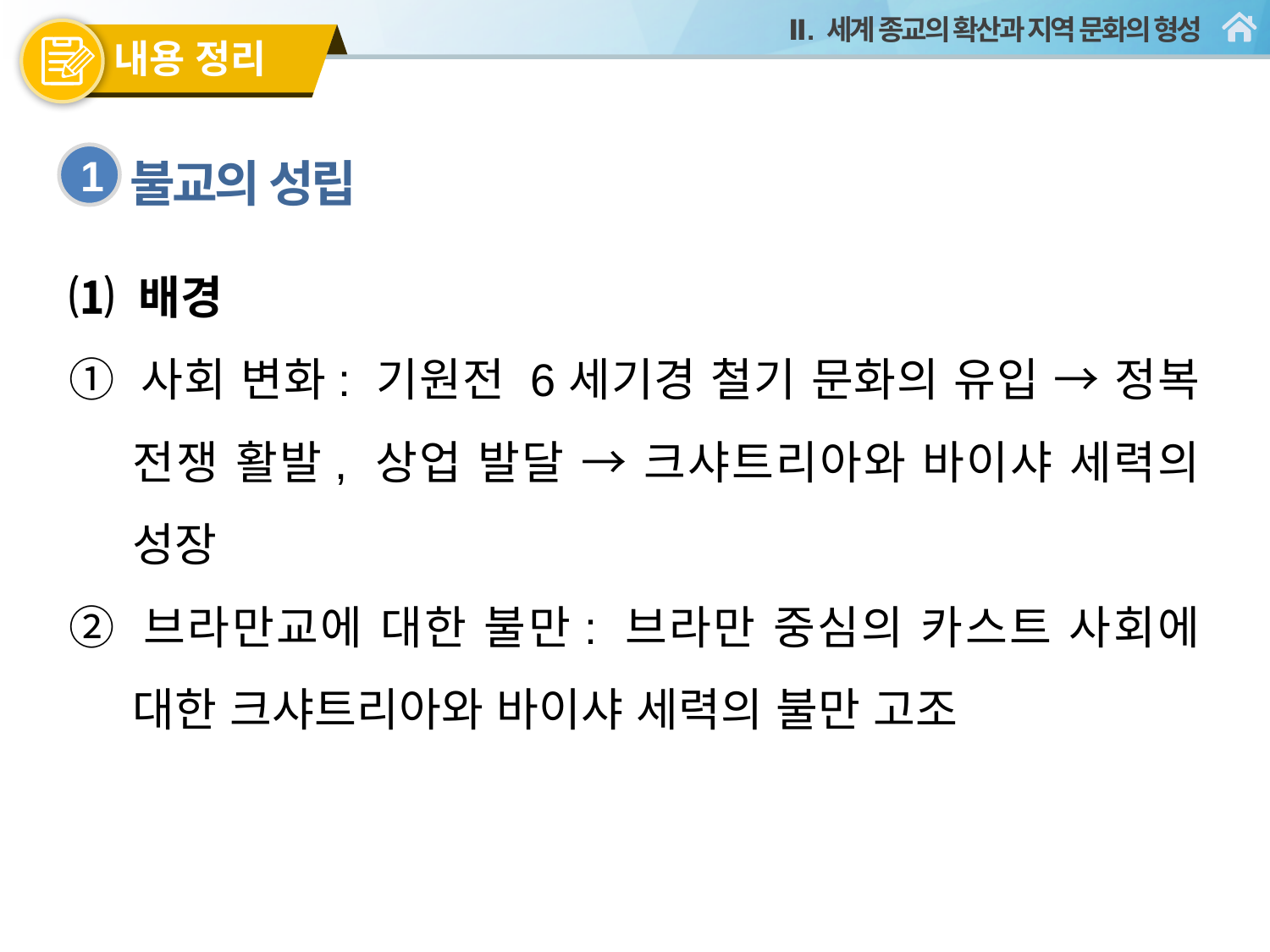

불교의 성립
1
⑴ 배경
① 사회 변화: 기원전 6세기경 철기 문화의 유입 → 정복 전쟁 활발, 상업 발달 → 크샤트리아와 바이샤 세력의 성장
② 브라만교에 대한 불만: 브라만 중심의 카스트 사회에 대한 크샤트리아와 바이샤 세력의 불만 고조